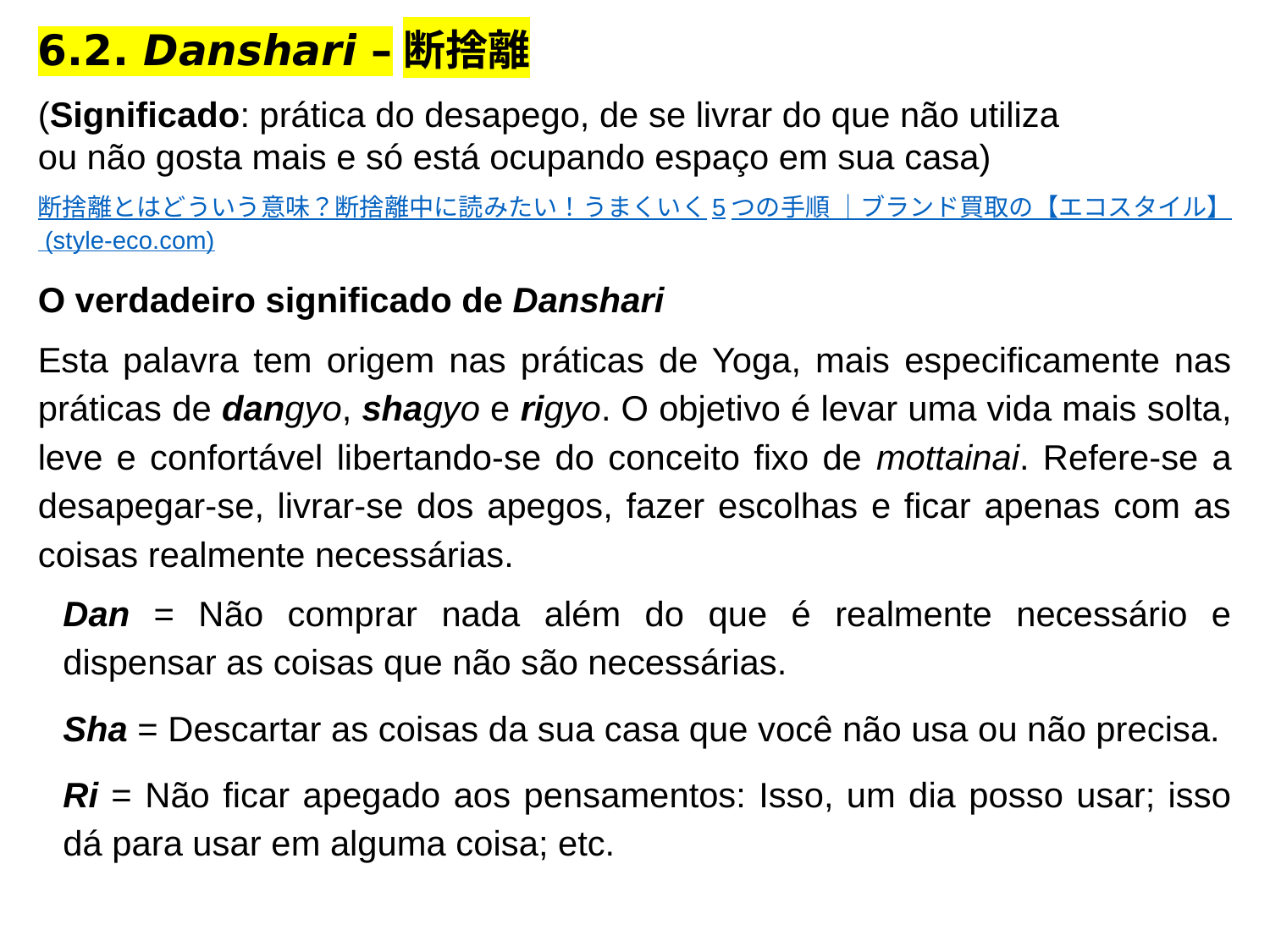

6.2. Danshari –断捨離
(Significado: prática do desapego, de se livrar do que não utiliza ou não gosta mais e só está ocupando espaço em sua casa)
断捨離とはどういう意味？断捨離中に読みたい！うまくいく5つの手順 ｜ブランド買取の【エコスタイル】 (style-eco.com)
O verdadeiro significado de Danshari
Esta palavra tem origem nas práticas de Yoga, mais especificamente nas práticas de dangyo, shagyo e rigyo. O objetivo é levar uma vida mais solta, leve e confortável libertando-se do conceito fixo de mottainai. Refere-se a desapegar-se, livrar-se dos apegos, fazer escolhas e ficar apenas com as coisas realmente necessárias.
Dan = Não comprar nada além do que é realmente necessário e dispensar as coisas que não são necessárias.
Sha = Descartar as coisas da sua casa que você não usa ou não precisa.
Ri = Não ficar apegado aos pensamentos: Isso, um dia posso usar; isso dá para usar em alguma coisa; etc.